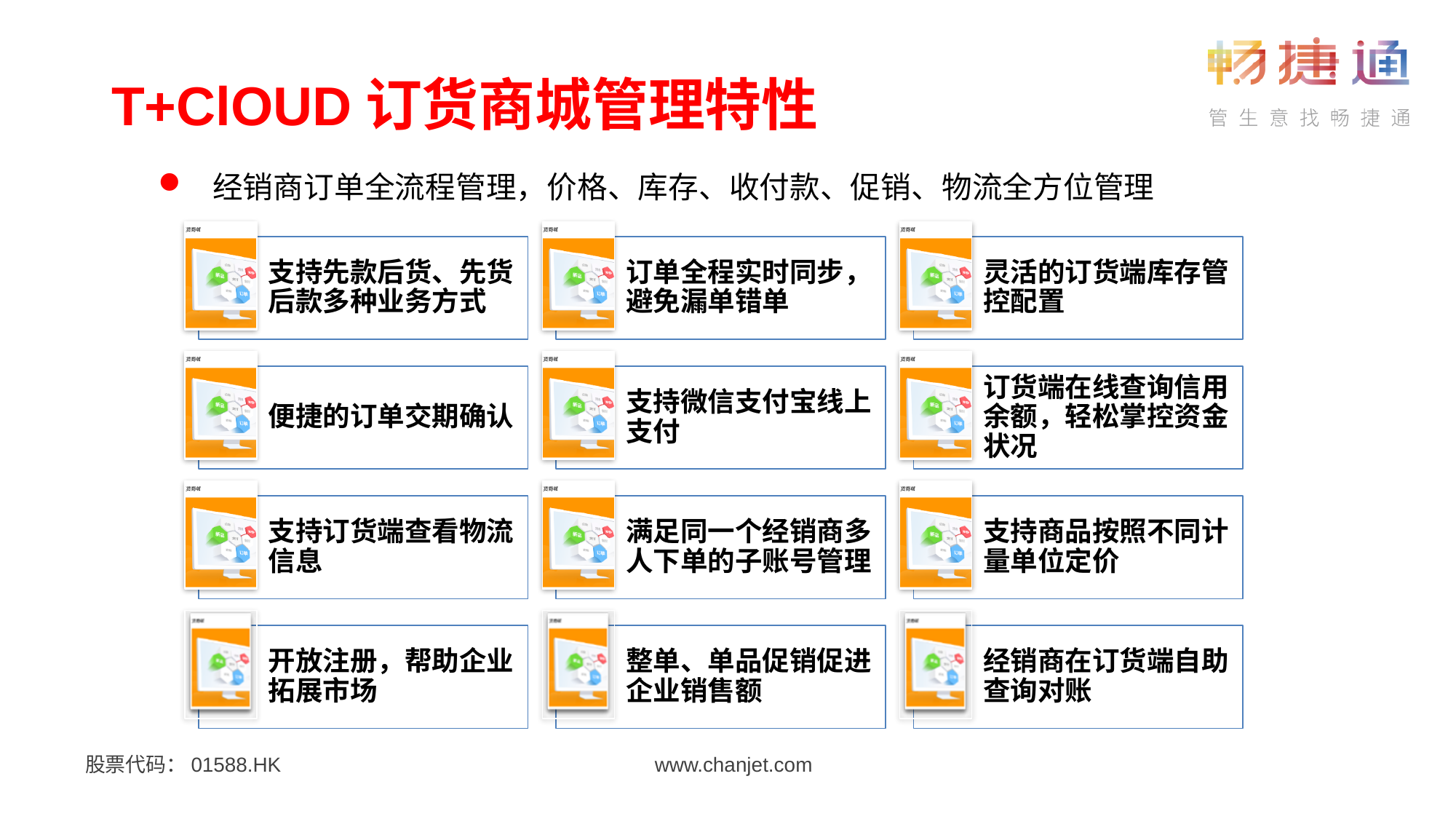

T+ClOUD订货商城管理特性
经销商订单全流程管理，价格、库存、收付款、促销、物流全方位管理
支持先款后货、先货后款多种业务方式
订单全程实时同步，避免漏单错单
灵活的订货端库存管控配置
便捷的订单交期确认
支持微信支付宝线上支付
订货端在线查询信用余额，轻松掌控资金状况
支持订货端查看物流信息
满足同一个经销商多人下单的子账号管理
支持商品按照不同计量单位定价
开放注册，帮助企业拓展市场
整单、单品促销促进企业销售额
经销商在订货端自助查询对账